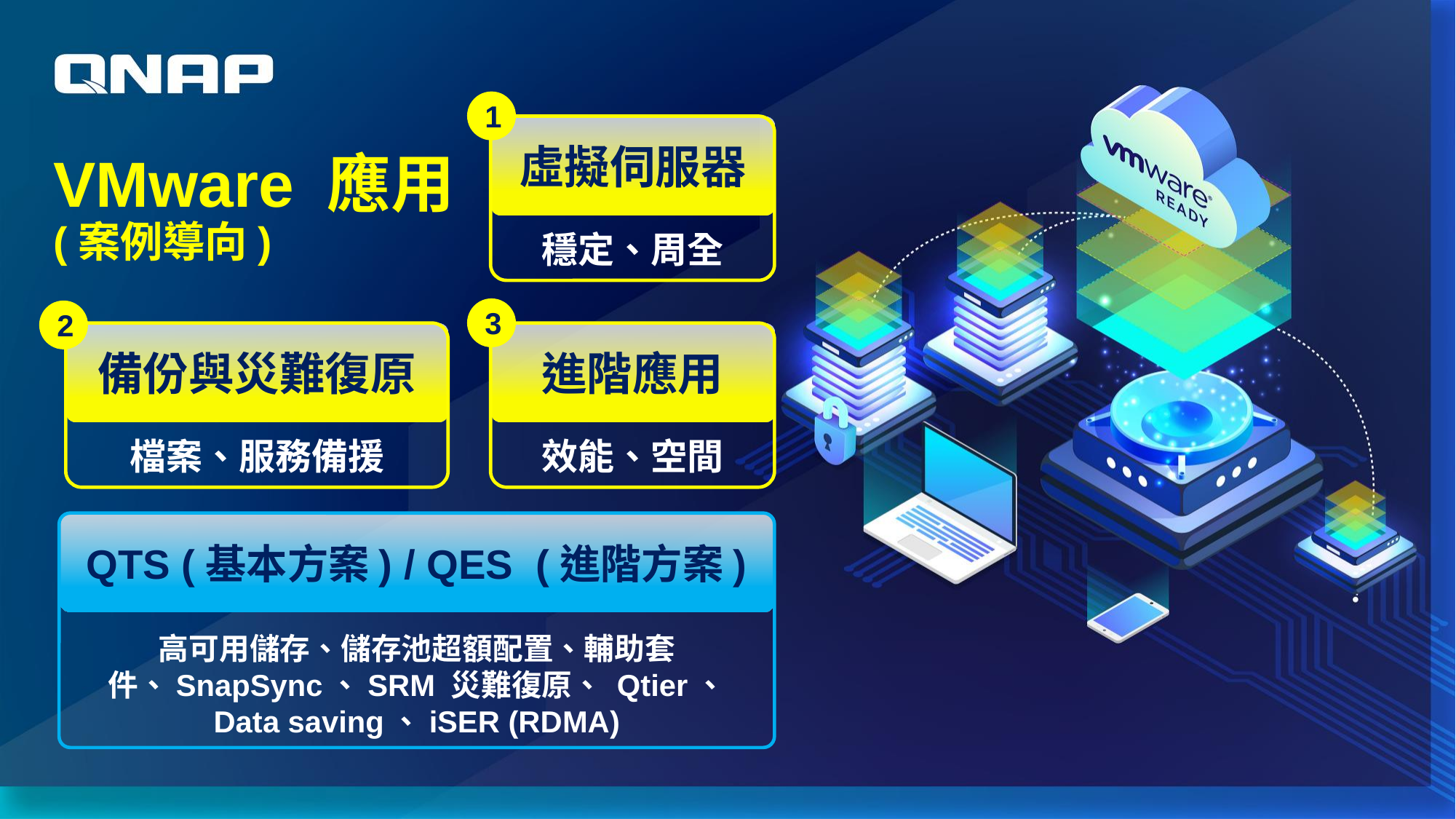

1
虛擬伺服器
穩定、周全
# VMware 應用 (案例導向)
3
2
備份與災難復原
檔案、服務備援
進階應用
效能、空間
QTS (基本方案) / QES  (進階方案)
高可用儲存、儲存池超額配置、輔助套件、SnapSync、SRM 災難復原、 Qtier、
Data saving、iSER (RDMA)